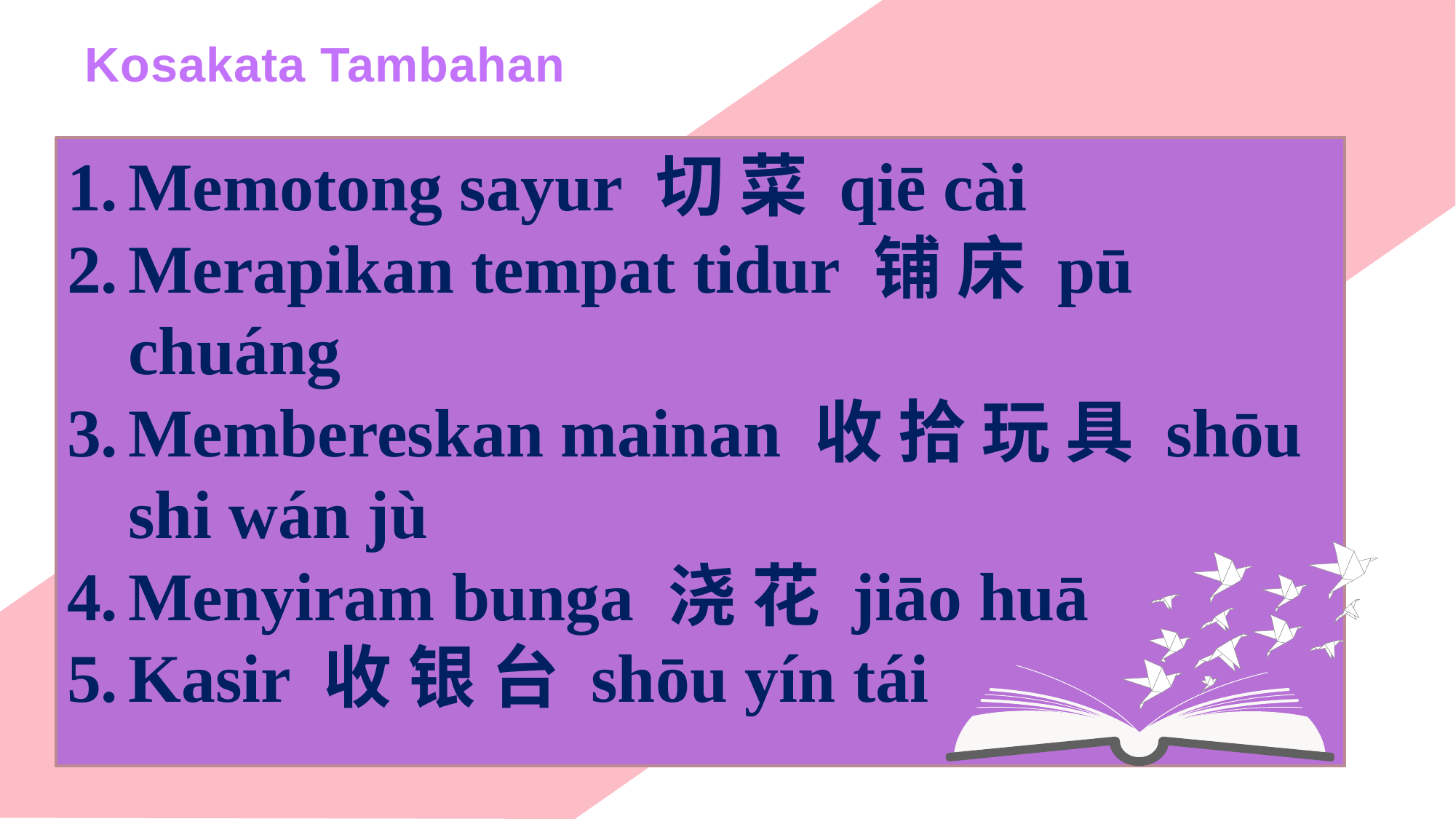

Kosakata Tambahan
Memotong sayur 切 菜 qiē cài
Merapikan tempat tidur 铺 床 pū chuáng
Membereskan mainan 收 拾 玩 具 shōu shi wán jù
Menyiram bunga 浇 花 jiāo huā
Kasir 收 银 台 shōu yín tái